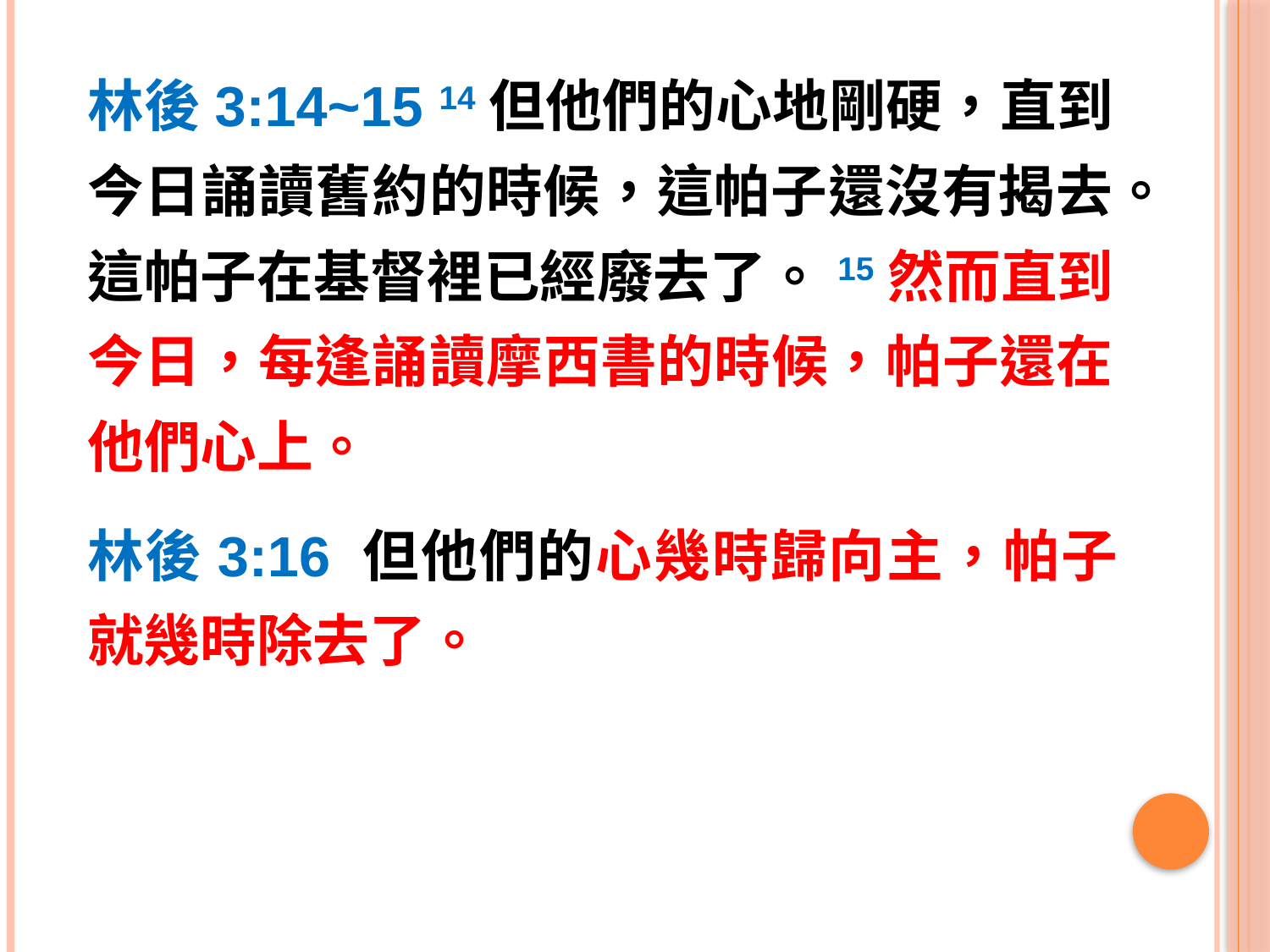

林後3:14~15 14但他們的心地剛硬，直到今日誦讀舊約的時候，這帕子還沒有揭去。這帕子在基督裡已經廢去了。15然而直到今日，每逢誦讀摩西書的時候，帕子還在他們心上。
林後3:16 但他們的心幾時歸向主，帕子就幾時除去了。